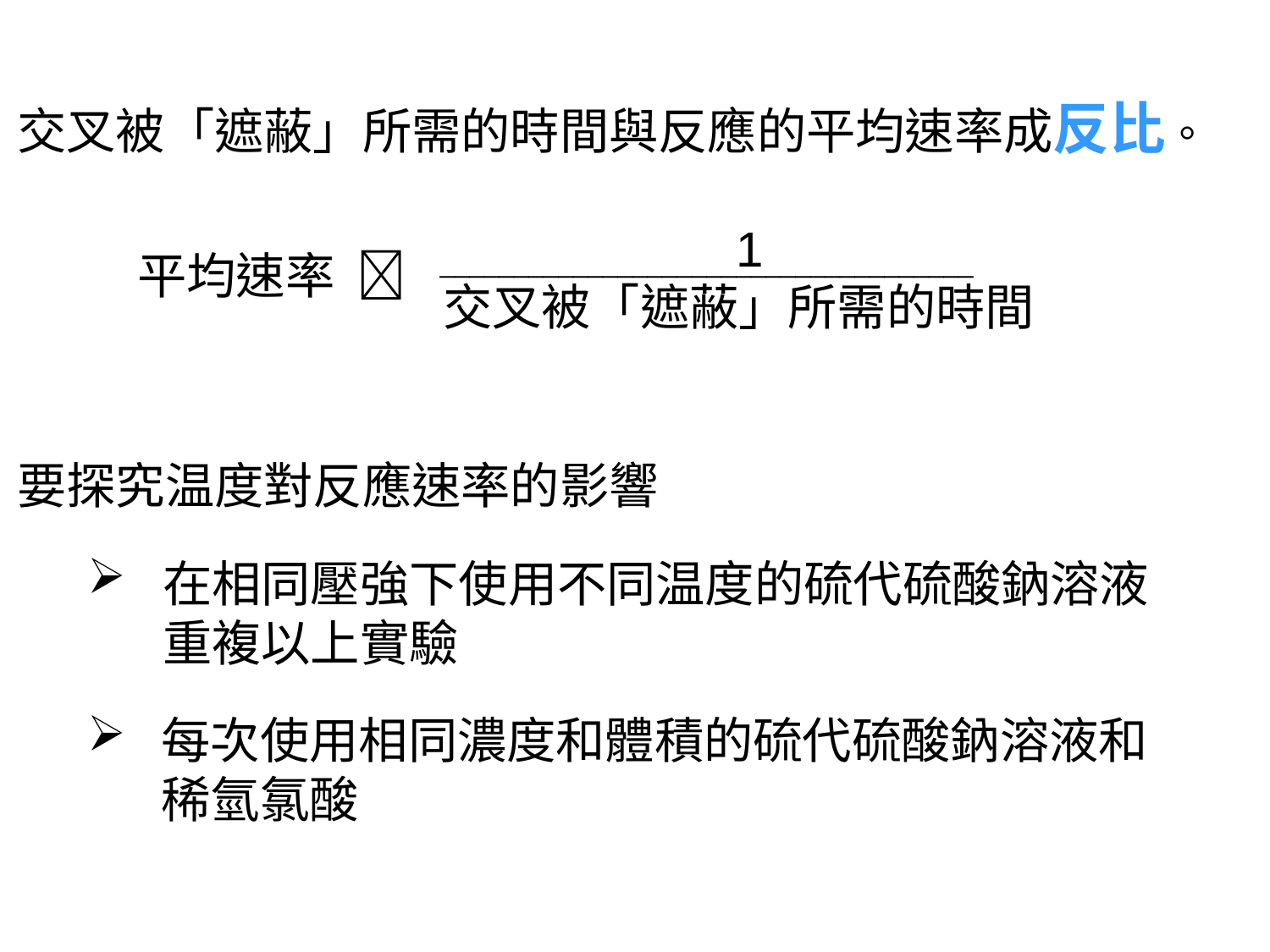

交叉被「遮蔽」所需的時間與反應的平均速率成反比。
1
交叉被「遮蔽」所需的時間
平均速率  ∝  ____________________________________
要探究温度對反應速率的影響
在相同壓強下使用不同温度的硫代硫酸鈉溶液重複以上實驗
每次使用相同濃度和體積的硫代硫酸鈉溶液和稀氫氯酸